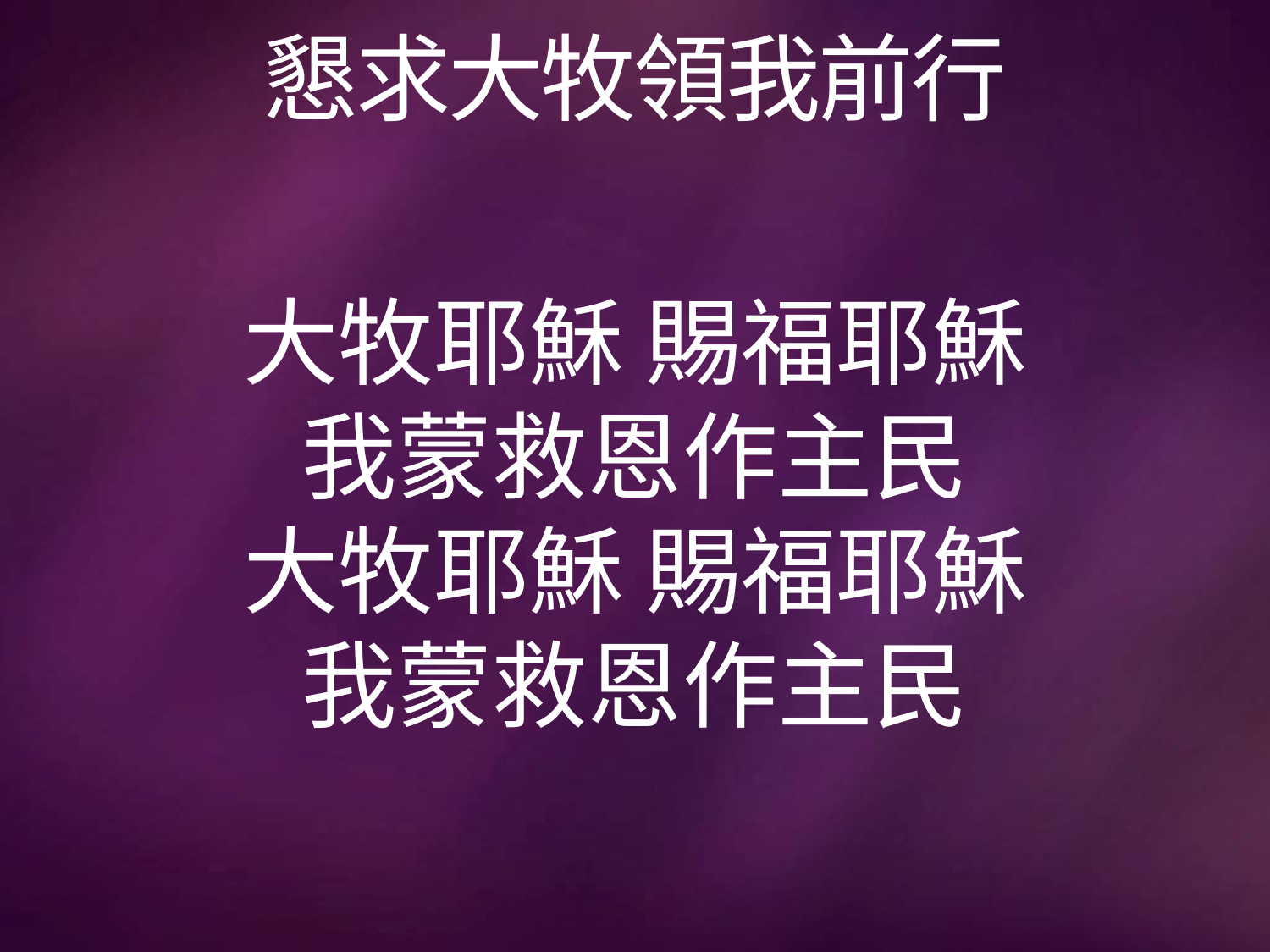

# 懇求大牧領我前行
大牧耶穌 賜福耶穌
我蒙救恩作主民
大牧耶穌 賜福耶穌
我蒙救恩作主民